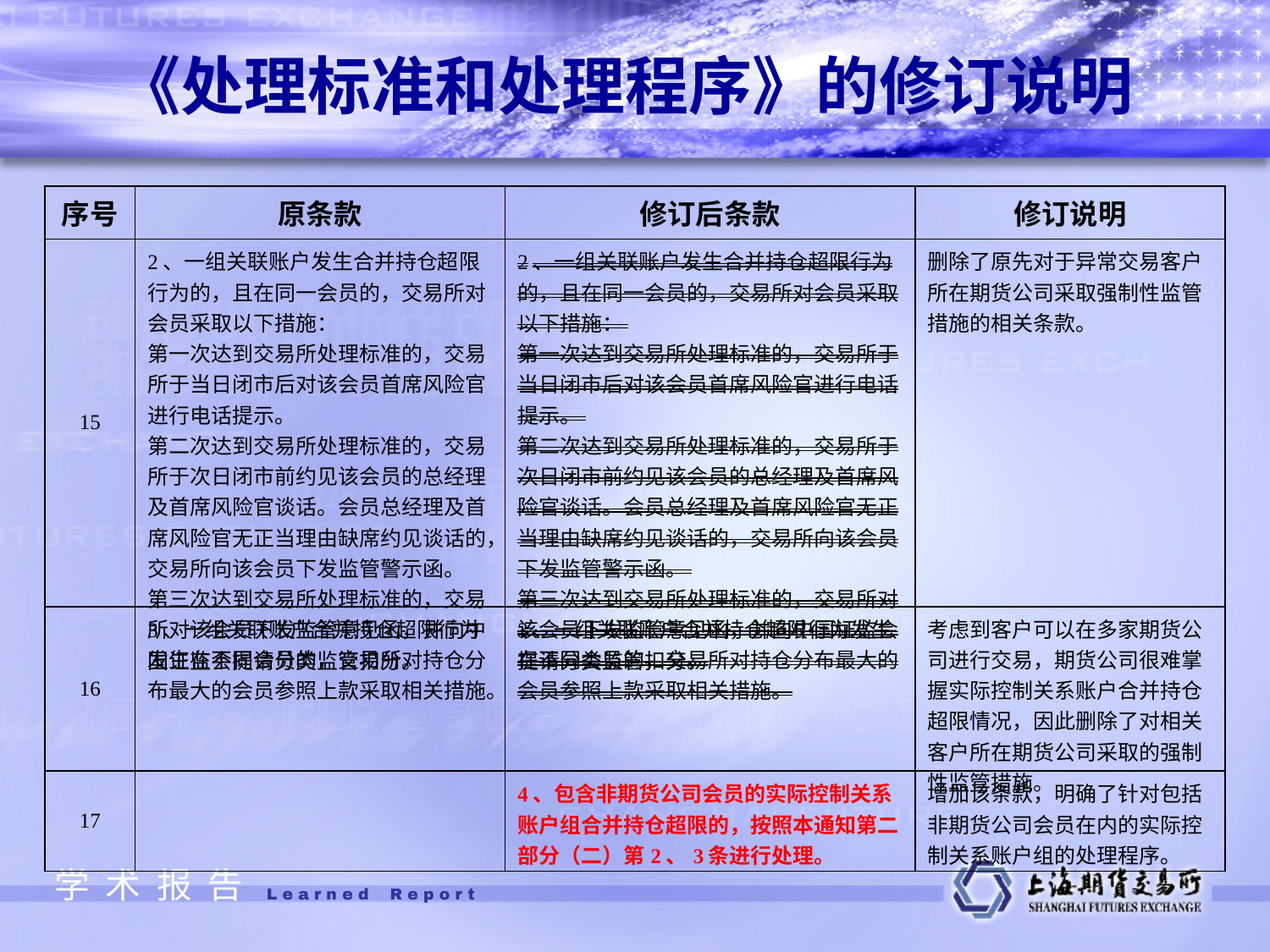

《处理标准和处理程序》的修订说明
| 序号 | 原条款 | 修订后条款 | 修订说明 |
| --- | --- | --- | --- |
| 15 | 2、一组关联账户发生合并持仓超限行为的，且在同一会员的，交易所对会员采取以下措施： 第一次达到交易所处理标准的，交易所于当日闭市后对该会员首席风险官进行电话提示。 第二次达到交易所处理标准的，交易所于次日闭市前约见该会员的总经理及首席风险官谈话。会员总经理及首席风险官无正当理由缺席约见谈话的，交易所向该会员下发监管警示函。 第三次达到交易所处理标准的，交易所对该会员下发监管意见函，并向中国证监会提请分类监管扣分。 | 2、一组关联账户发生合并持仓超限行为的，且在同一会员的，交易所对会员采取以下措施： 第一次达到交易所处理标准的，交易所于当日闭市后对该会员首席风险官进行电话提示。 第二次达到交易所处理标准的，交易所于次日闭市前约见该会员的总经理及首席风险官谈话。会员总经理及首席风险官无正当理由缺席约见谈话的，交易所向该会员下发监管警示函。 第三次达到交易所处理标准的，交易所对该会员下发监管意见函，并向中国证监会提请分类监管扣分。 | 删除了原先对于异常交易客户所在期货公司采取强制性监管措施的相关条款。 |
| 16 | 3、一组关联账户合并持仓超限行为发生在不同会员的，交易所对持仓分布最大的会员参照上款采取相关措施。 | 3、一组关联账户合并持仓超限行为发生在不同会员的，交易所对持仓分布最大的会员参照上款采取相关措施。 | 考虑到客户可以在多家期货公司进行交易，期货公司很难掌握实际控制关系账户合并持仓超限情况，因此删除了对相关客户所在期货公司采取的强制性监管措施。 |
| 17 |  | 4、包含非期货公司会员的实际控制关系账户组合并持仓超限的，按照本通知第二部分（二）第2、3条进行处理。 | 增加该条款，明确了针对包括非期货公司会员在内的实际控制关系账户组的处理程序。 |